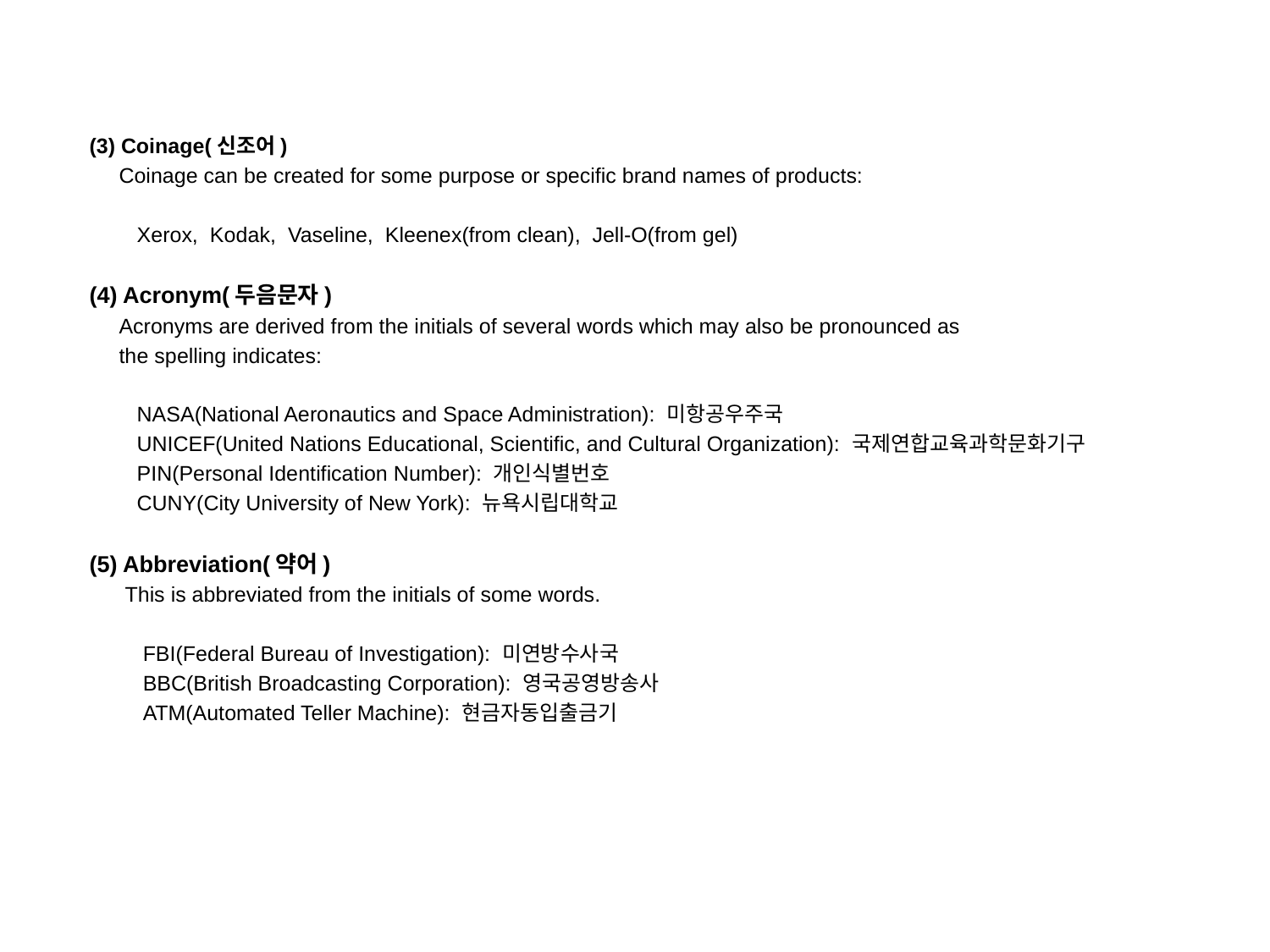

(3) Coinage(신조어)
       Coinage can be created for some purpose or specific brand names of products:

          Xerox,  Kodak,  Vaseline,  Kleenex(from clean),  Jell-O(from gel)

  (4) Acronym(두음문자)
       Acronyms are derived from the initials of several words which may also be pronounced as
       the spelling indicates:

          NASA(National Aeronautics and Space Administration): 미항공우주국
          UNICEF(United Nations Educational, Scientific, and Cultural Organization): 국제연합교육과학문화기구
          PIN(Personal Identification Number): 개인식별번호
          CUNY(City University of New York): 뉴욕시립대학교

  (5) Abbreviation(약어)
        This is abbreviated from the initials of some words.

           FBI(Federal Bureau of Investigation): 미연방수사국
           BBC(British Broadcasting Corporation): 영국공영방송사
           ATM(Automated Teller Machine): 현금자동입출금기